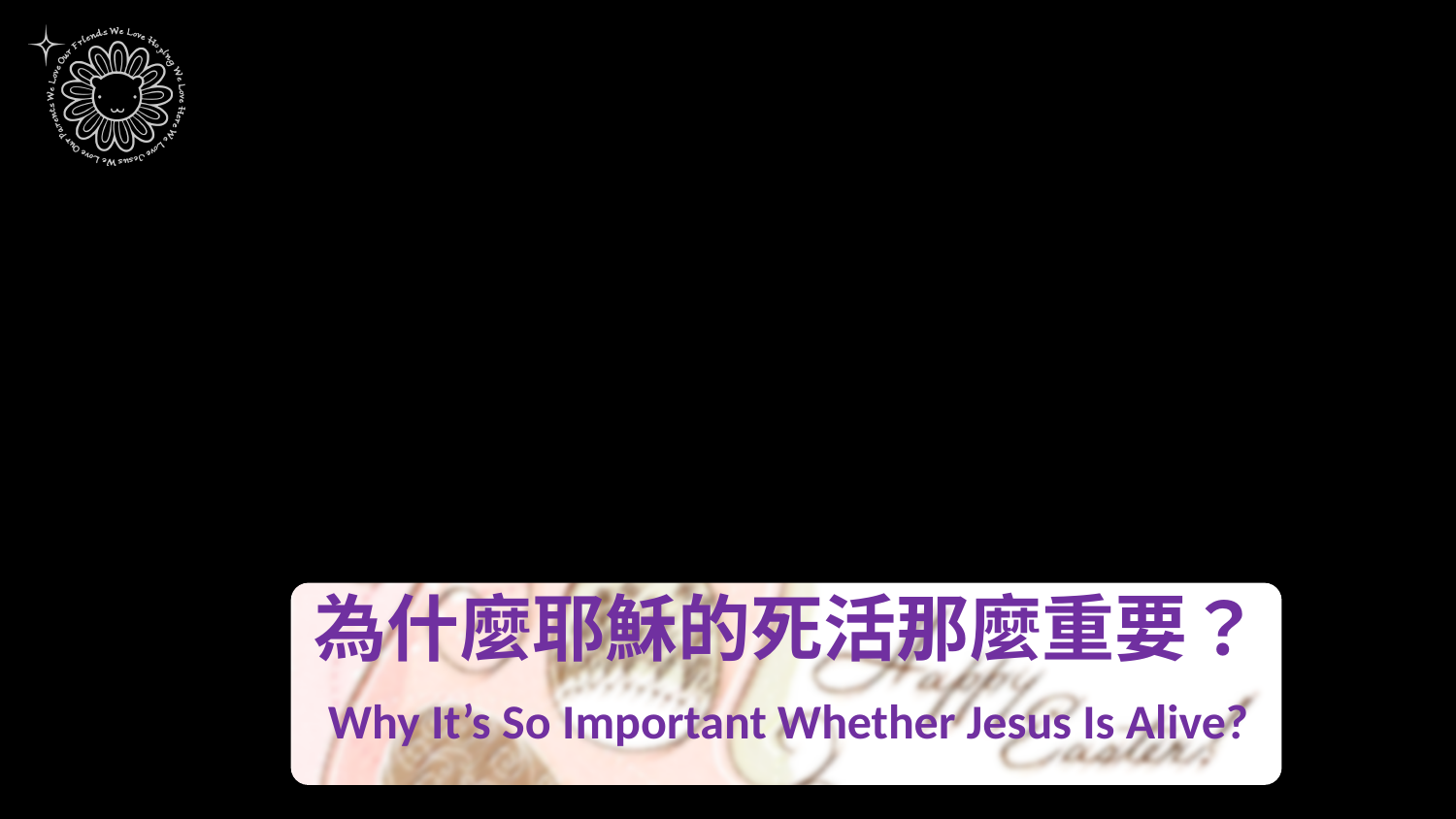

# 為什麼耶穌的死活那麼重要？

Why It’s So Important Whether Jesus Is Alive?